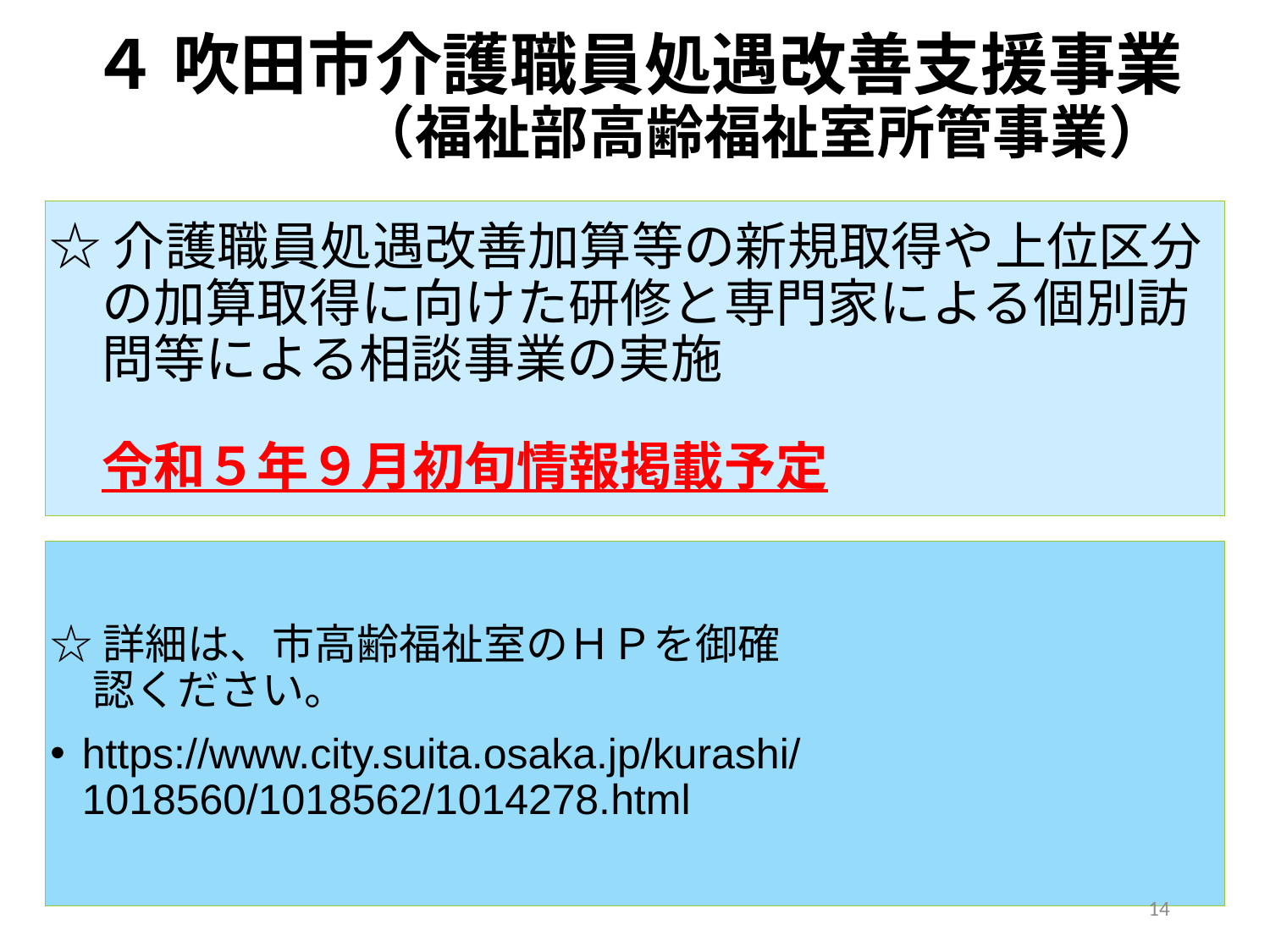

# ４ 吹田市介護職員処遇改善支援事業 　　 （福祉部高齢福祉室所管事業）
☆介護職員処遇改善加算等の新規取得や上位区分
　の加算取得に向けた研修と専門家による個別訪
　問等による相談事業の実施

　令和５年９月初旬情報掲載予定
☆詳細は、市高齢福祉室のＨＰを御確
　認ください。
https://www.city.suita.osaka.jp/kurashi/1018560/1018562/1014278.html
14